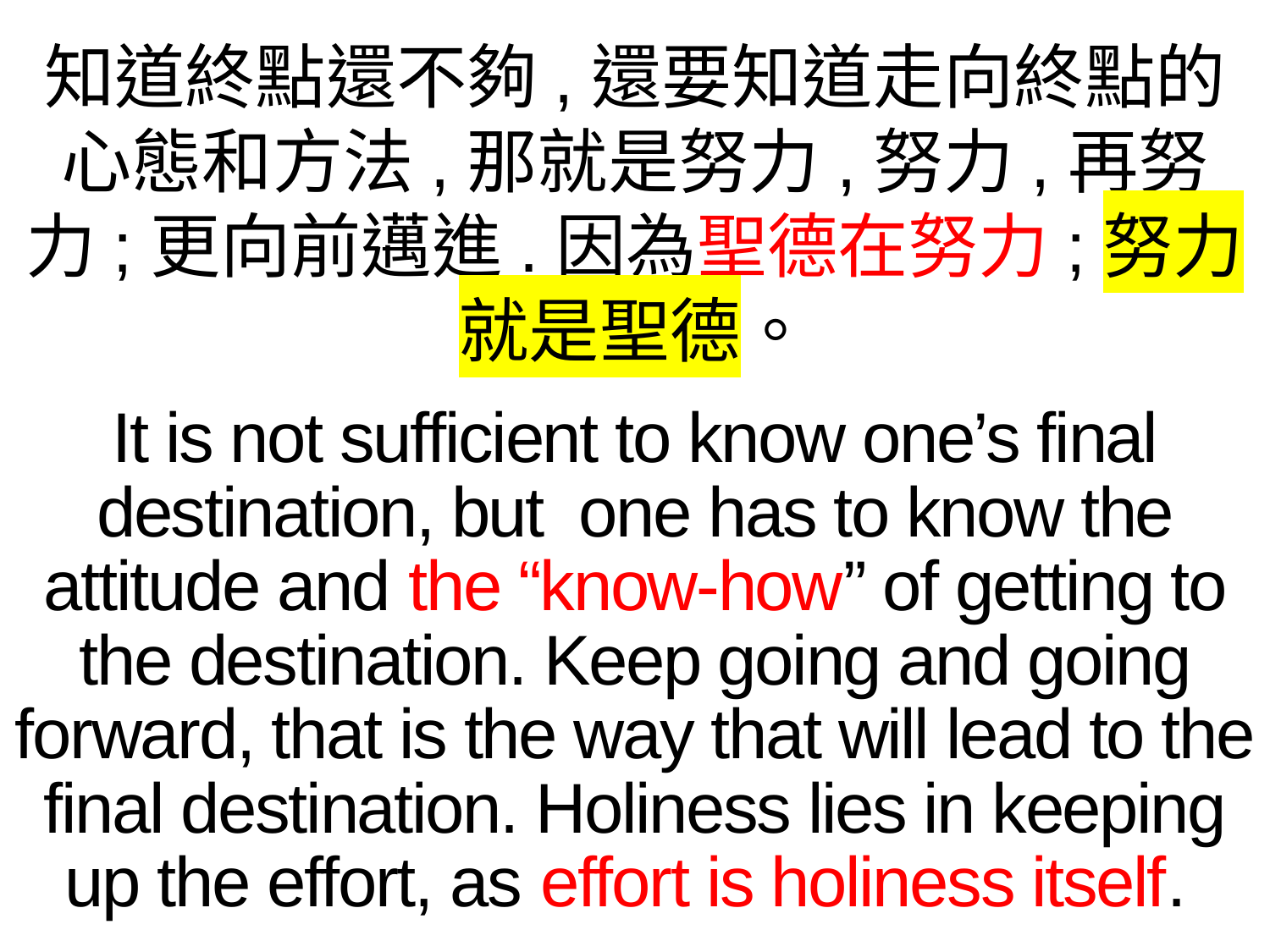

知道終點還不夠,還要知道走向終點的心態和方法,那就是努力,努力,再努力;更向前邁進.因為聖德在努力;努力就是聖德。
It is not sufficient to know one’s final destination, but  one has to know the attitude and the “know-how” of getting to the destination. Keep going and going forward, that is the way that will lead to the final destination. Holiness lies in keeping up the effort, as effort is holiness itself.